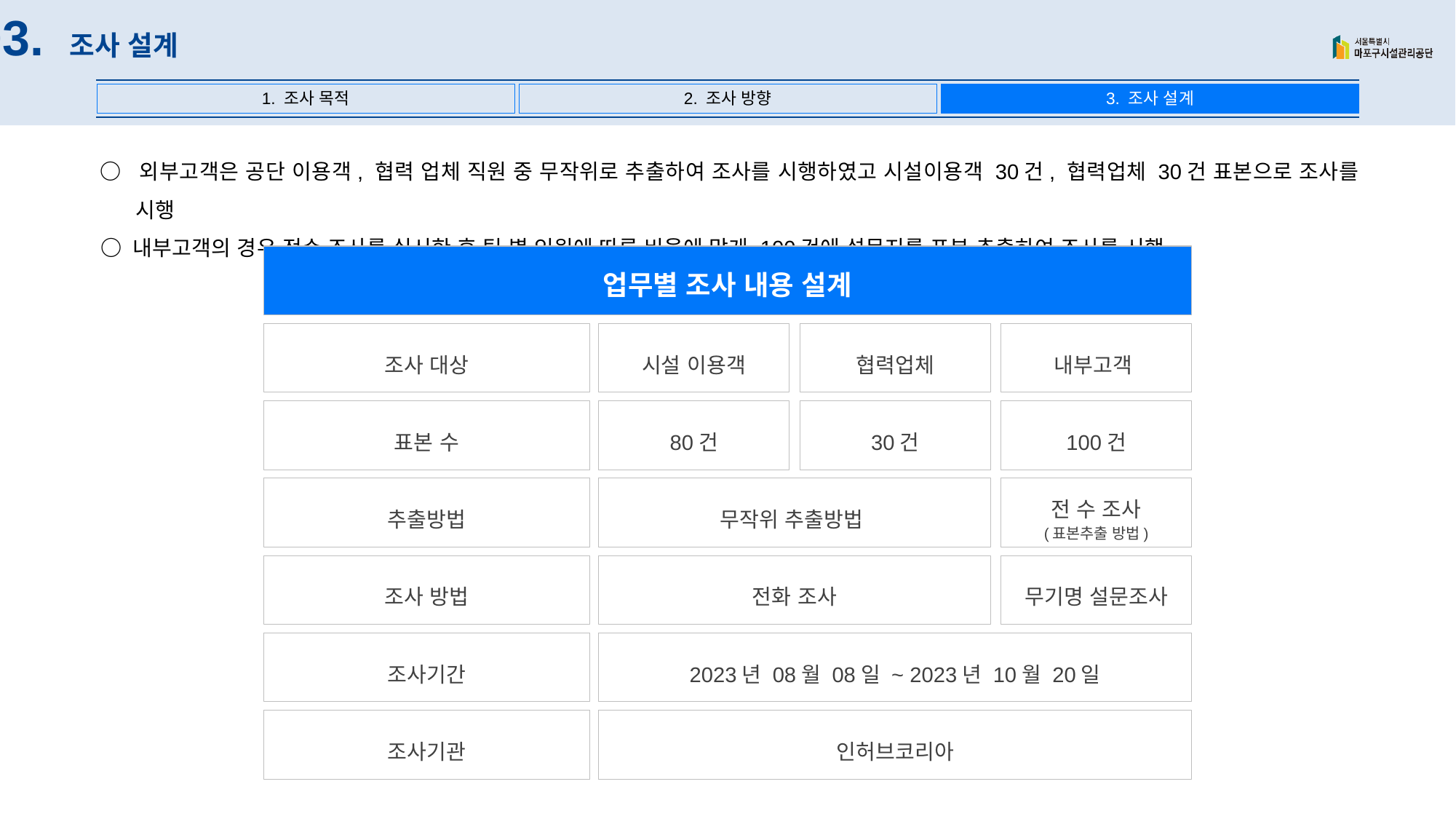

03. 조사 설계
2. 조사 방향
1. 조사 목적
3. 조사 설계
 ○  외부고객은 공단 이용객, 협력 업체 직원 중 무작위로 추출하여 조사를 시행하였고 시설이용객 30건, 협력업체 30건 표본으로 조사를 시행
 ○ 내부고객의 경우 전수 조사를 실시한 후 팀 별 인원에 따른 비율에 맞게 100건에 설문지를 표본 추출하여 조사를 시행
업무별 조사 내용 설계
조사 대상
시설 이용객
협력업체
내부고객
표본 수
80건
30건
100건
추출방법
무작위 추출방법
전 수 조사
(표본추출 방법)
조사 방법
전화 조사
무기명 설문조사
조사기간
2023년 08월 08일 ~ 2023년 10월 20일
조사기관
인허브코리아